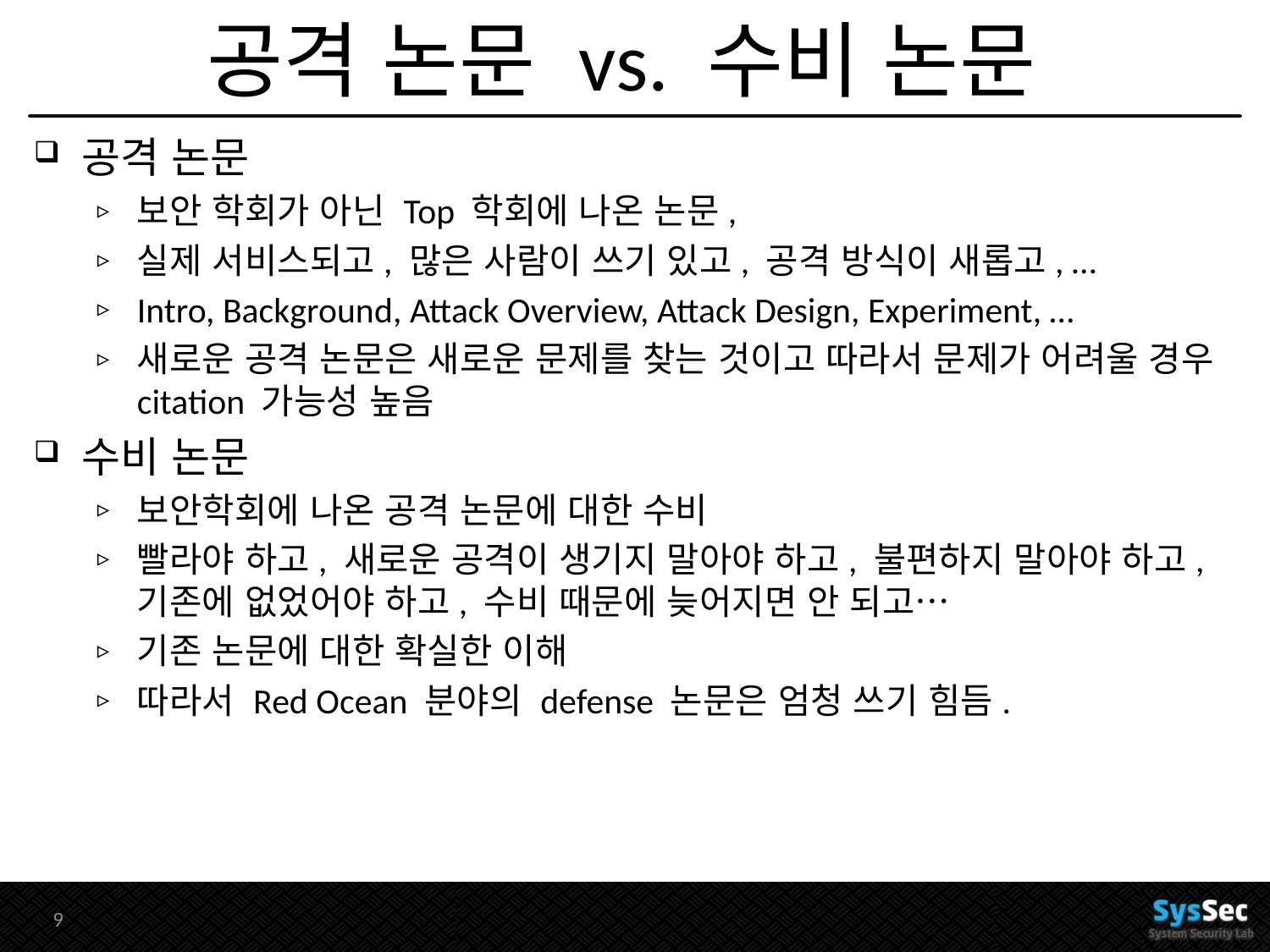

# 공격 논문 vs. 수비 논문
공격 논문
보안 학회가 아닌 Top 학회에 나온 논문,
실제 서비스되고, 많은 사람이 쓰기 있고, 공격 방식이 새롭고, …
Intro, Background, Attack Overview, Attack Design, Experiment, …
새로운 공격 논문은 새로운 문제를 찾는 것이고 따라서 문제가 어려울 경우 citation 가능성 높음
수비 논문
보안학회에 나온 공격 논문에 대한 수비
빨라야 하고, 새로운 공격이 생기지 말아야 하고, 불편하지 말아야 하고, 기존에 없었어야 하고, 수비 때문에 늦어지면 안 되고…
기존 논문에 대한 확실한 이해
따라서 Red Ocean 분야의 defense 논문은 엄청 쓰기 힘듬.
9